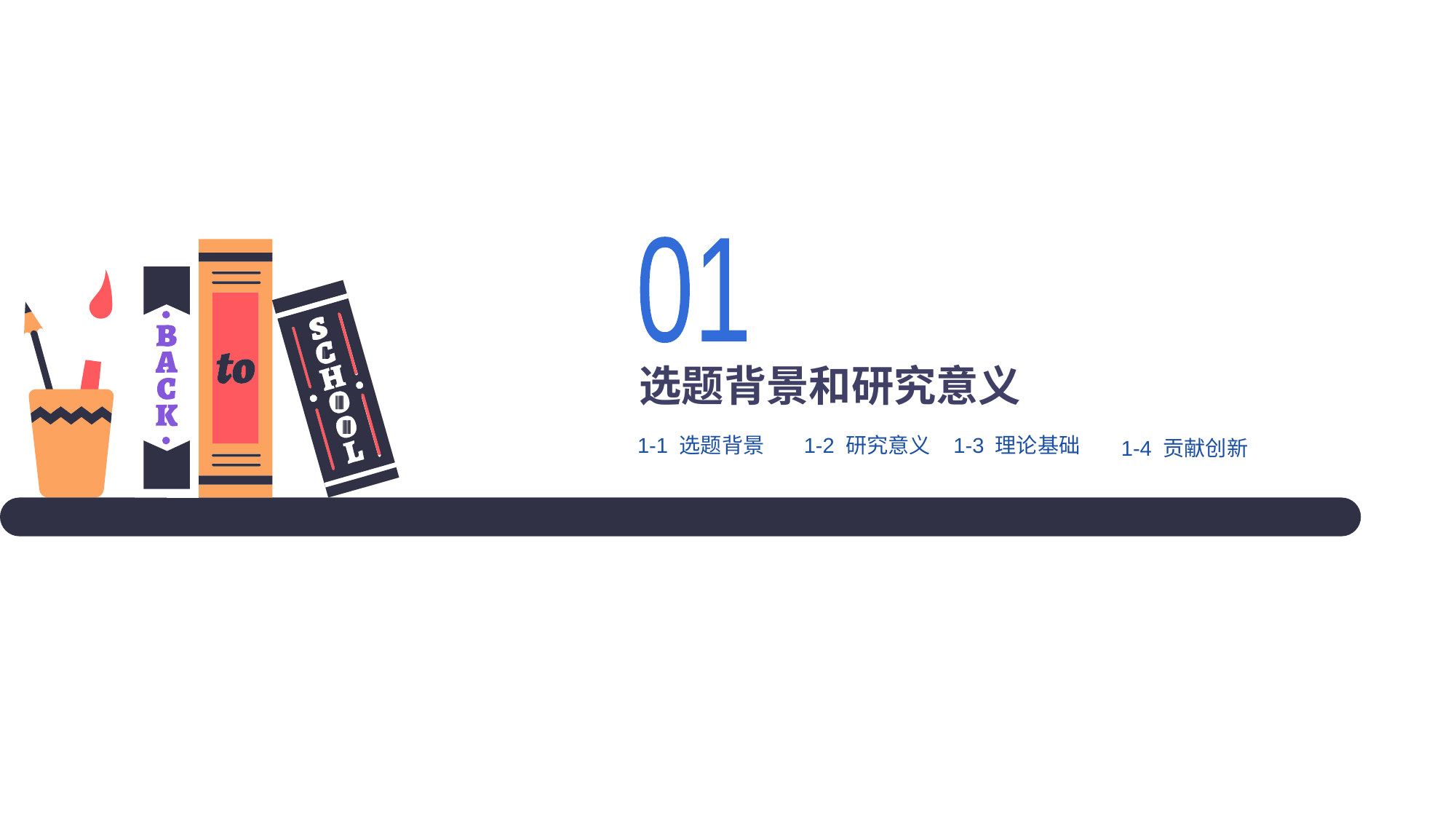

01

选题背景和研究意义
1-2 研究意义
1-3 理论基础
1-1 选题背景
1-4 贡献创新